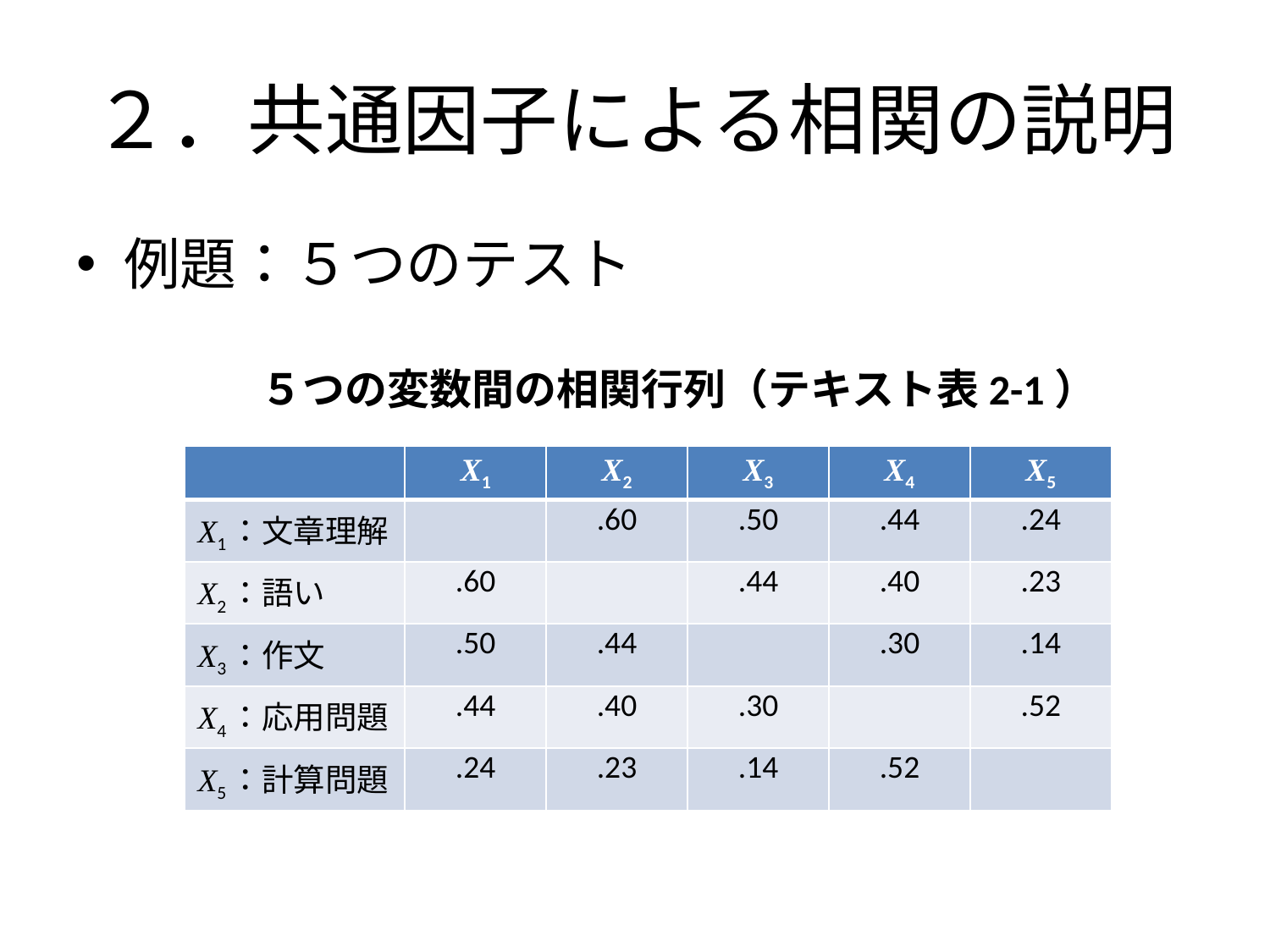

# ２．共通因子による相関の説明
例題：５つのテスト
５つの変数間の相関行列（テキスト表2-1）
|  | X1 | X2 | X3 | X4 | X5 |
| --- | --- | --- | --- | --- | --- |
| X1：文章理解 |  | .60 | .50 | .44 | .24 |
| X2：語い | .60 |  | .44 | .40 | .23 |
| X3：作文 | .50 | .44 |  | .30 | .14 |
| X4：応用問題 | .44 | .40 | .30 |  | .52 |
| X5：計算問題 | .24 | .23 | .14 | .52 |  |